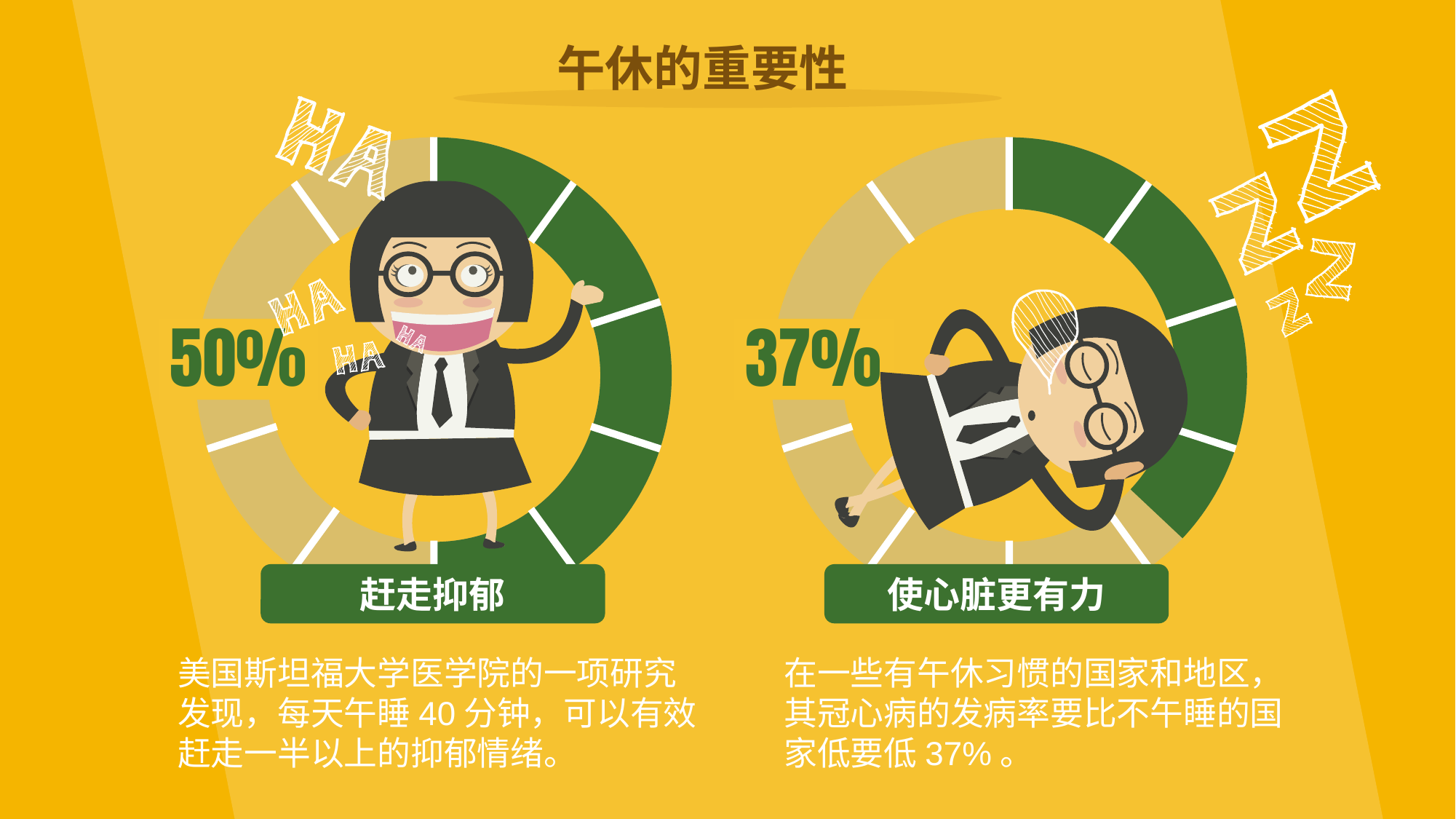

午休的重要性

50%

37%

赶走抑郁
使心脏更有力
美国斯坦福大学医学院的一项研究发现，每天午睡40分钟，可以有效赶走一半以上的抑郁情绪。
在一些有午休习惯的国家和地区，其冠心病的发病率要比不午睡的国家低要低37%。